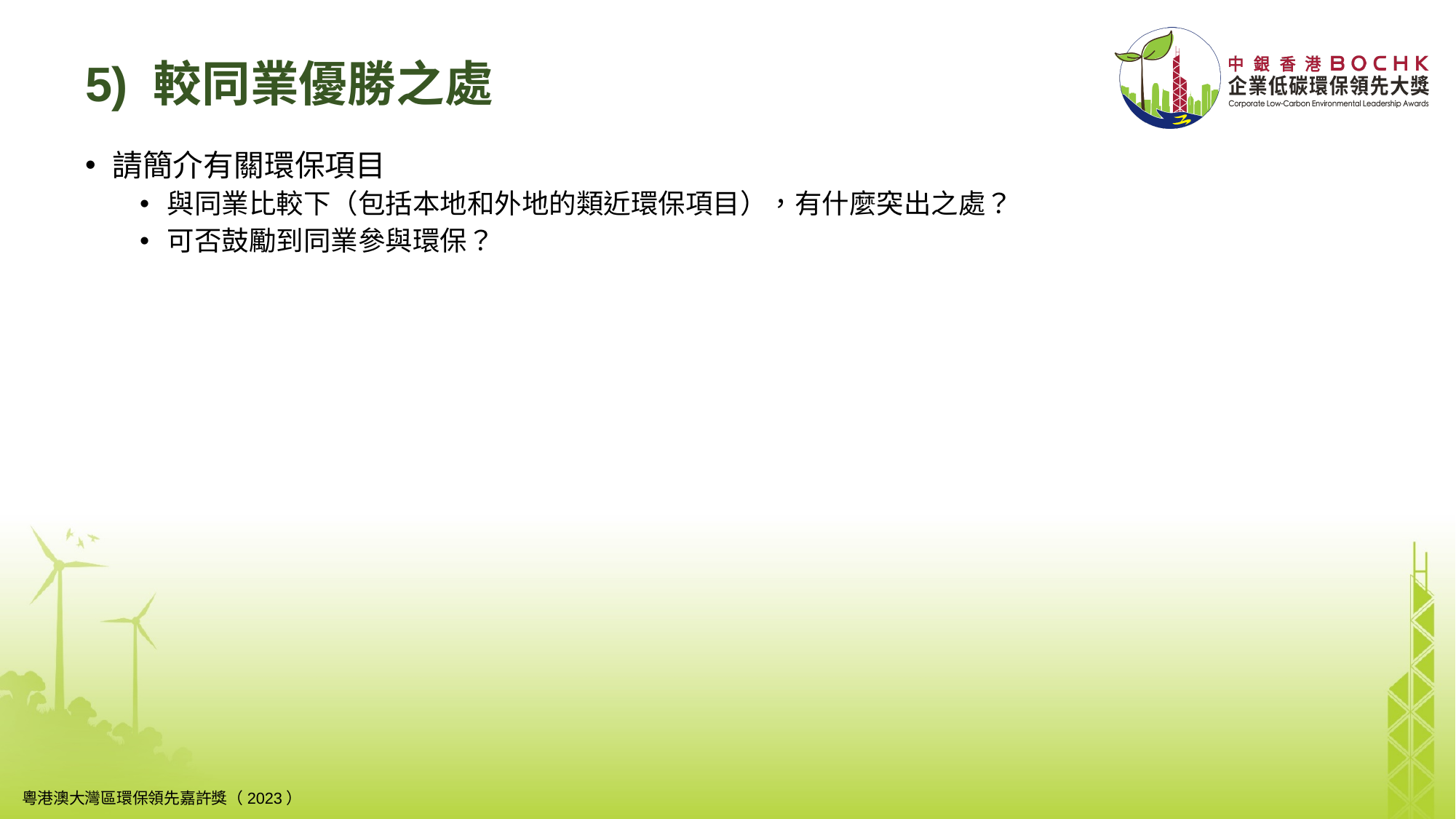

# 5) 較同業優勝之處
請簡介有關環保項目
與同業比較下（包括本地和外地的類近環保項目），有什麼突出之處？
可否鼓勵到同業參與環保？